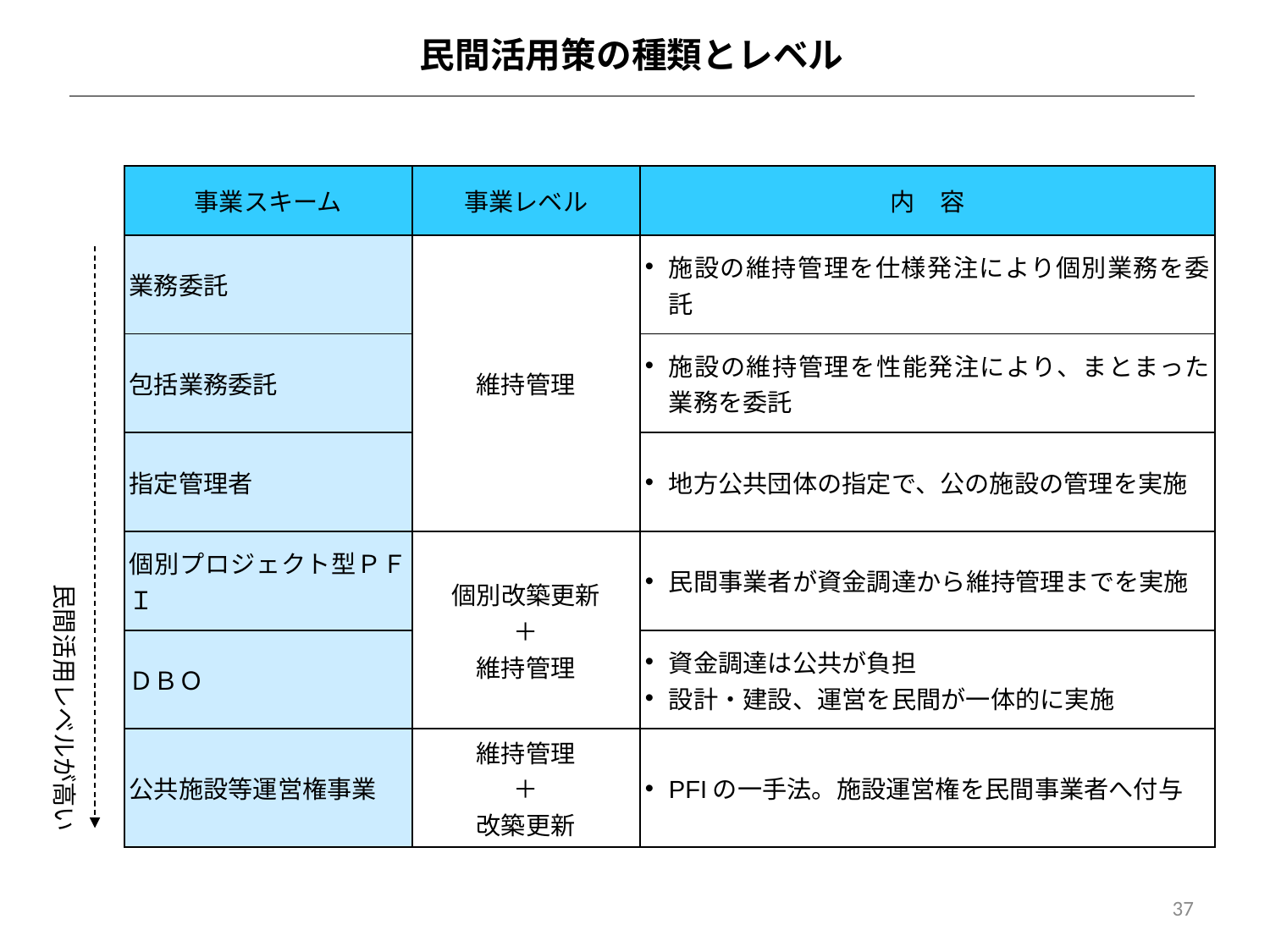

民間活用策の種類とレベル
| 事業スキーム | 事業レベル | 内　容 |
| --- | --- | --- |
| 業務委託 | 維持管理 | 施設の維持管理を仕様発注により個別業務を委託 |
| 包括業務委託 |  | 施設の維持管理を性能発注により、まとまった業務を委託 |
| 指定管理者 |  | 地方公共団体の指定で、公の施設の管理を実施 |
| 個別プロジェクト型ＰＦＩ | 個別改築更新 ＋ 維持管理 | 民間事業者が資金調達から維持管理までを実施 |
| ＤＢＯ |  | 資金調達は公共が負担 設計・建設、運営を民間が一体的に実施 |
| 公共施設等運営権事業 | 維持管理 ＋ 改築更新 | PFIの一手法。施設運営権を民間事業者へ付与 |
民間活用レベルが高い
37